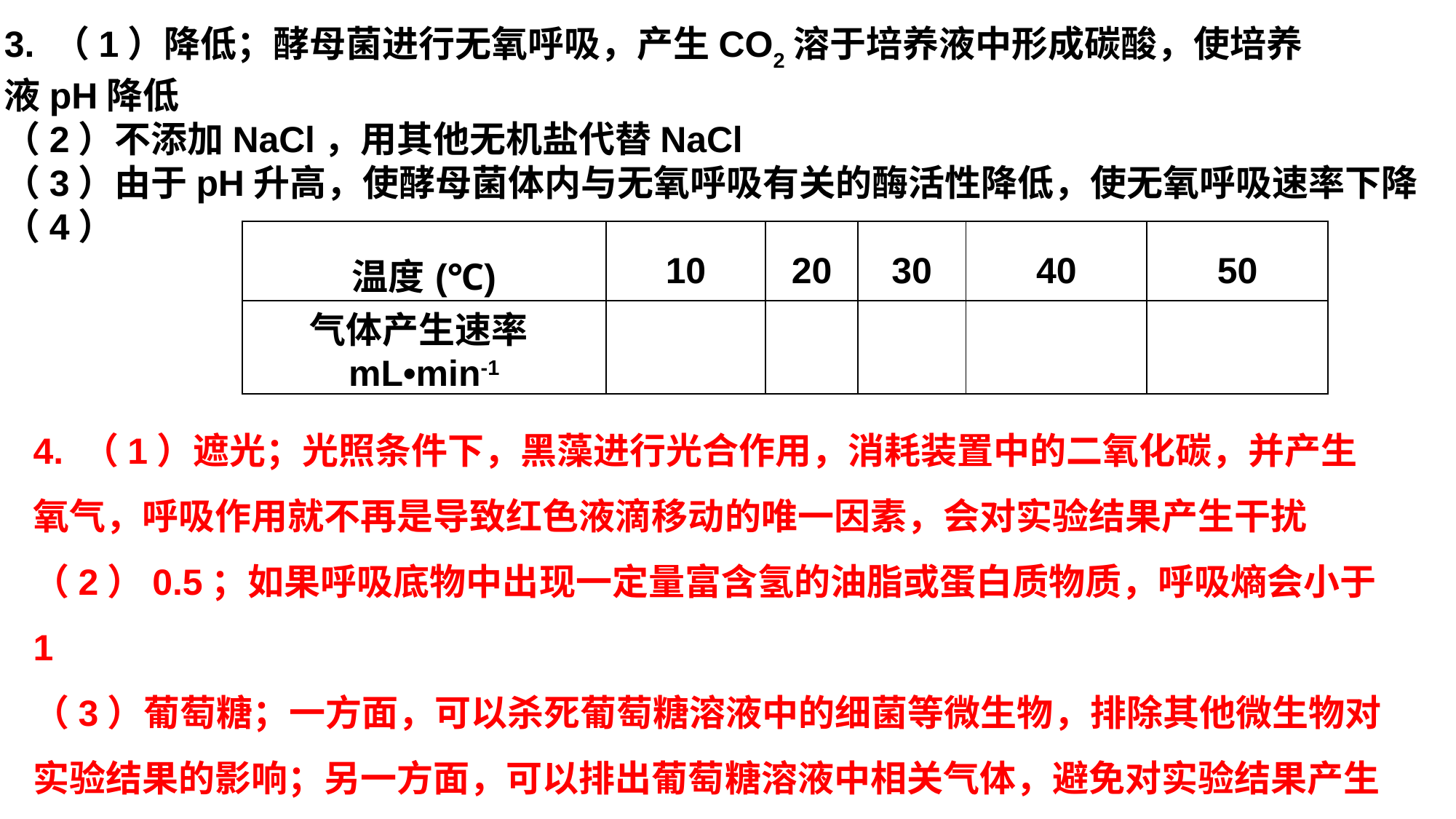

3. （1）降低；酵母菌进行无氧呼吸，产生CO2溶于培养液中形成碳酸，使培养
液pH降低
（2）不添加NaCl，用其他无机盐代替NaCl
（3）由于pH升高，使酵母菌体内与无氧呼吸有关的酶活性降低，使无氧呼吸速率下降
（4）
| 温度(℃) | 10 | 20 | 30 | 40 | 50 |
| --- | --- | --- | --- | --- | --- |
| 气体产生速率mL•min-1 |  |  |  |  |  |
4. （1）遮光；光照条件下，黑藻进行光合作用，消耗装置中的二氧化碳，并产生氧气，呼吸作用就不再是导致红色液滴移动的唯一因素，会对实验结果产生干扰
（2）0.5；如果呼吸底物中出现一定量富含氢的油脂或蛋白质物质，呼吸熵会小于1
（3）葡萄糖；一方面，可以杀死葡萄糖溶液中的细菌等微生物，排除其他微生物对实验结果的影响；另一方面，可以排出葡萄糖溶液中相关气体，避免对实验结果产生干扰